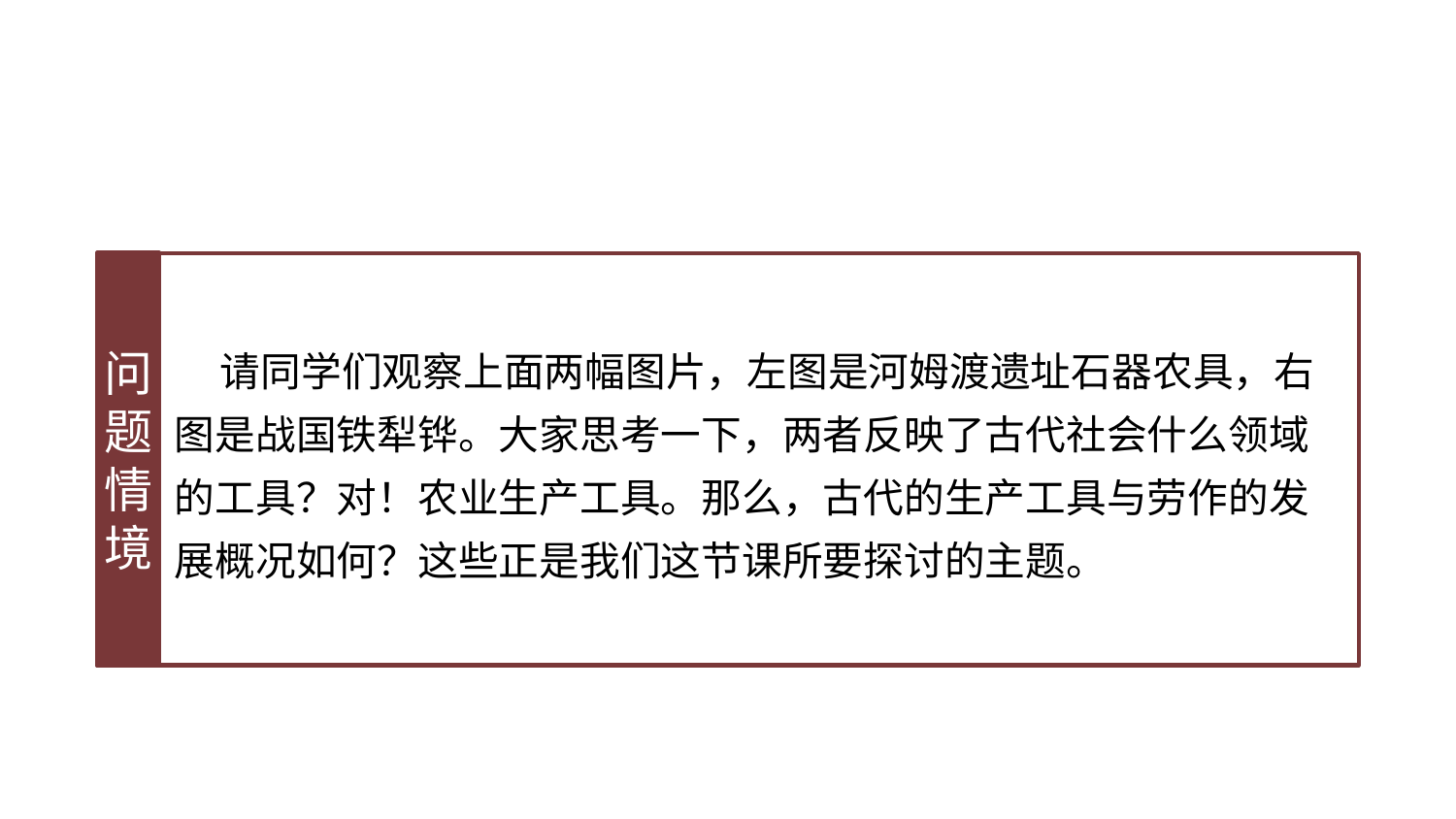

问题情境

    请同学们观察上面两幅图片，左图是河姆渡遗址石器农具，右图是战国铁犁铧。大家思考一下，两者反映了古代社会什么领域的工具？对！农业生产工具。那么，古代的生产工具与劳作的发展概况如何？这些正是我们这节课所要探讨的主题。